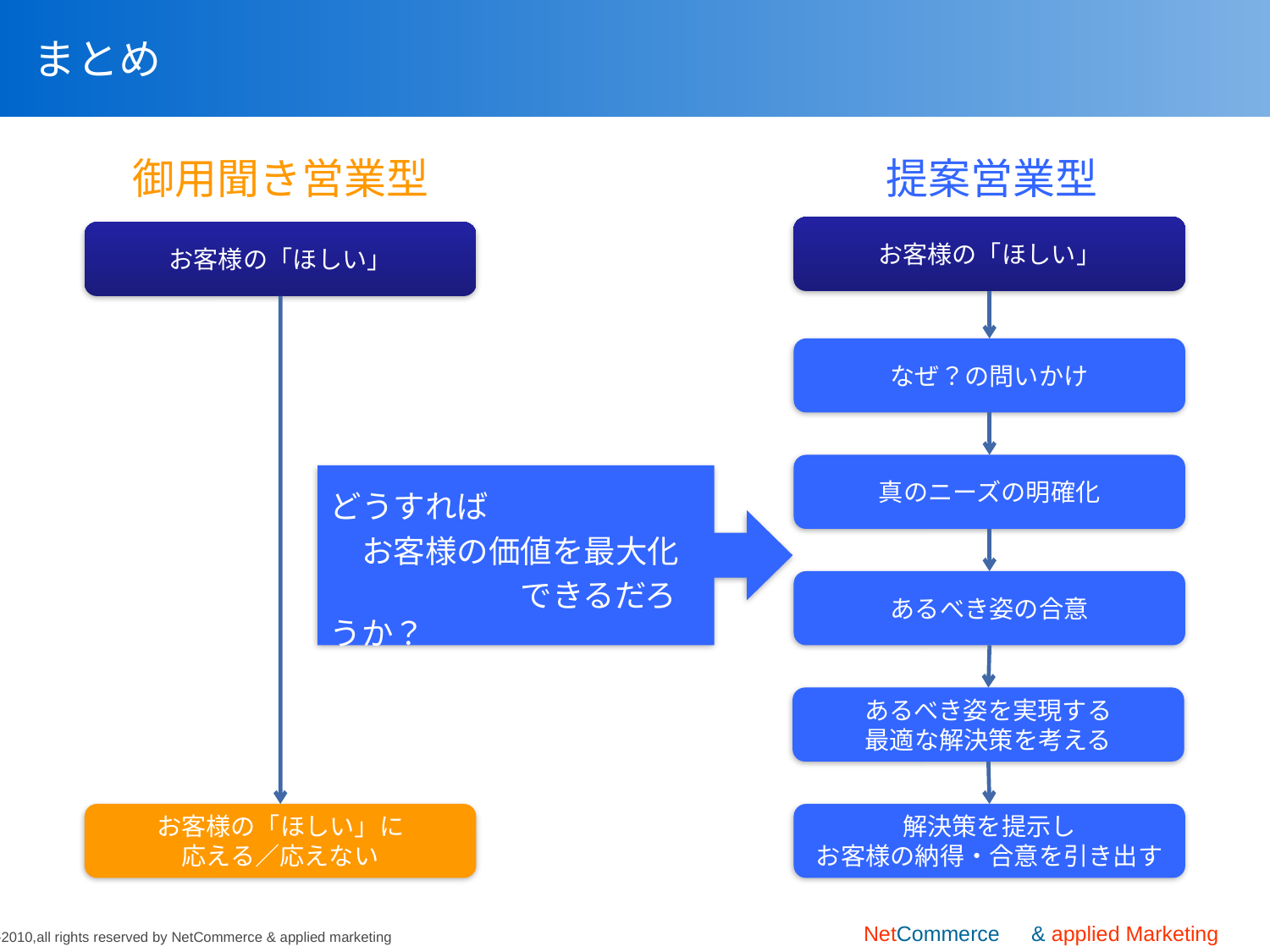

# まとめ
御用聞き営業型
お客様の「ほしい」
お客様の「ほしい」に
応える／応えない
提案営業型
お客様の「ほしい」
なぜ？の問いかけ
真のニーズの明確化
あるべき姿の合意
あるべき姿を実現する
最適な解決策を考える
解決策を提示し
お客様の納得・合意を引き出す

どうすれば
　お客様の価値を最大化
　　　　　　できるだろうか？